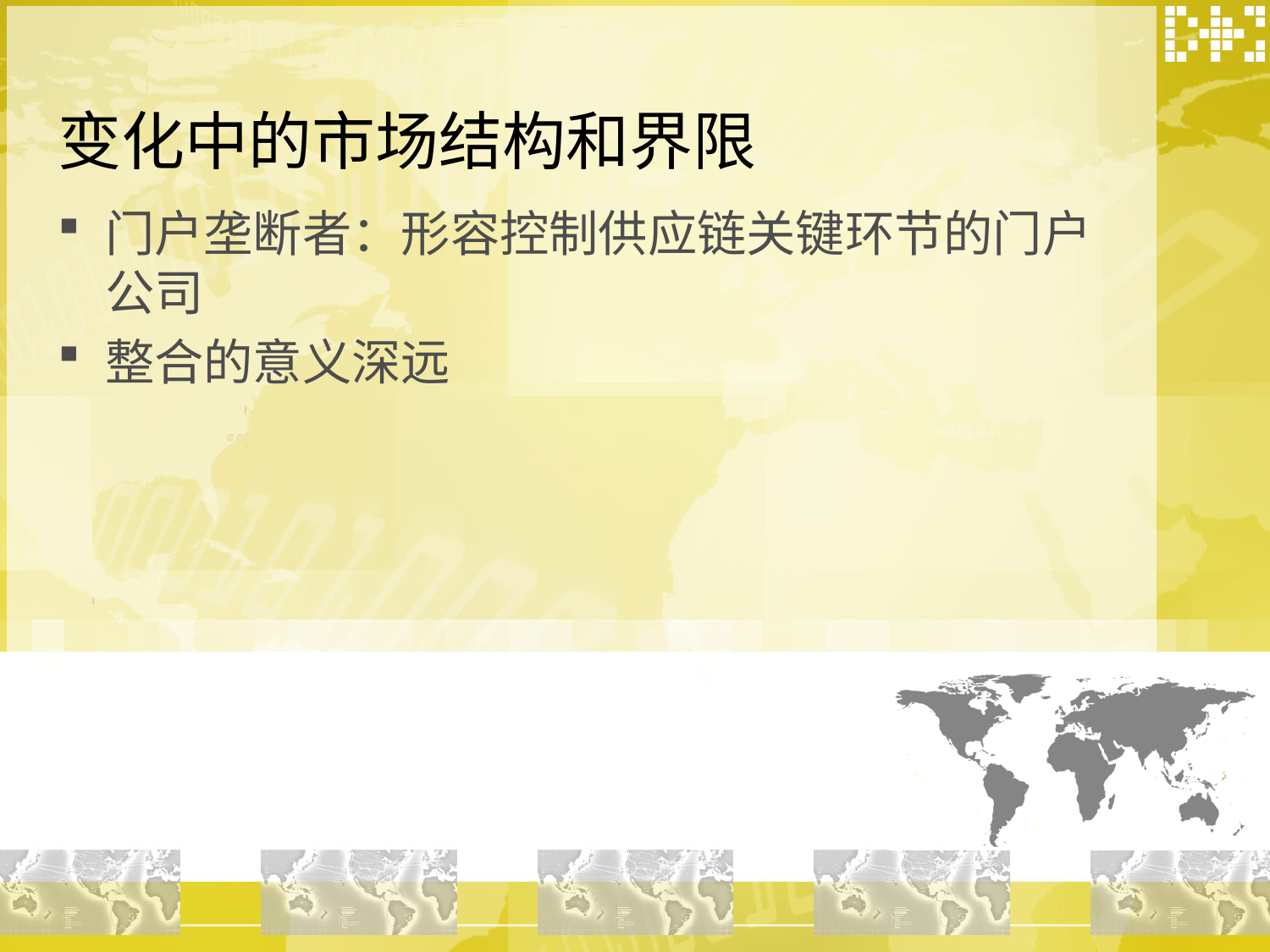

# 变化中的市场结构和界限
门户垄断者：形容控制供应链关键环节的门户公司
整合的意义深远